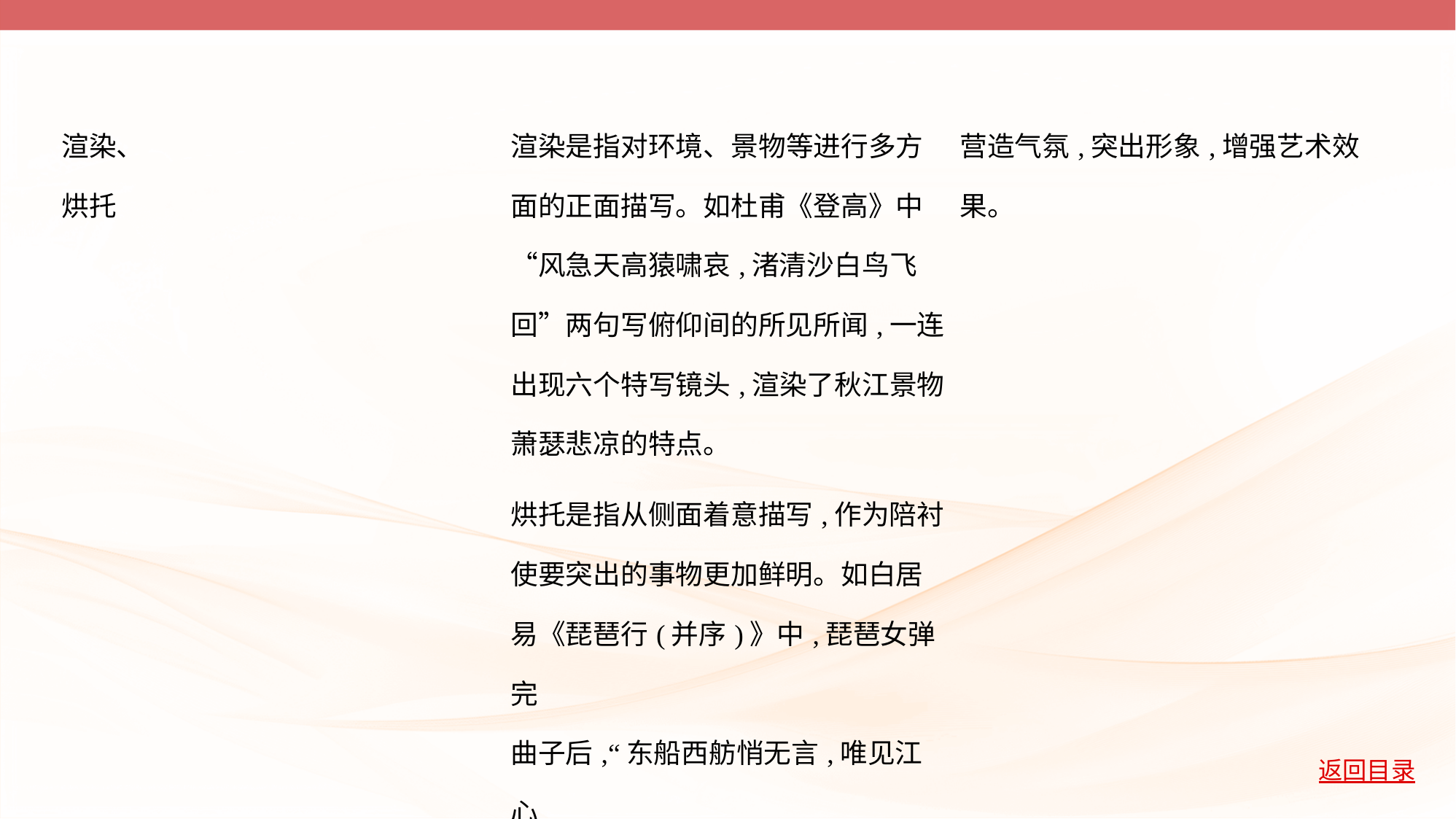

| 渲染、 烘托 | 渲染是指对环境、景物等进行多方 面的正面描写。如杜甫《登高》中 “风急天高猿啸哀,渚清沙白鸟飞 回”两句写俯仰间的所见所闻,一连 出现六个特写镜头,渲染了秋江景物 萧瑟悲凉的特点。 | 营造气氛,突出形象,增强艺术效果。 |
| --- | --- | --- |
|  | 烘托是指从侧面着意描写,作为陪衬 使要突出的事物更加鲜明。如白居 易《琵琶行(并序)》中,琵琶女弹完 曲子后,“东船西舫悄无言,唯见江心 秋月白”,通过听者沉醉于动人的艺 术境界中来烘托音乐的美妙动人。 |  |